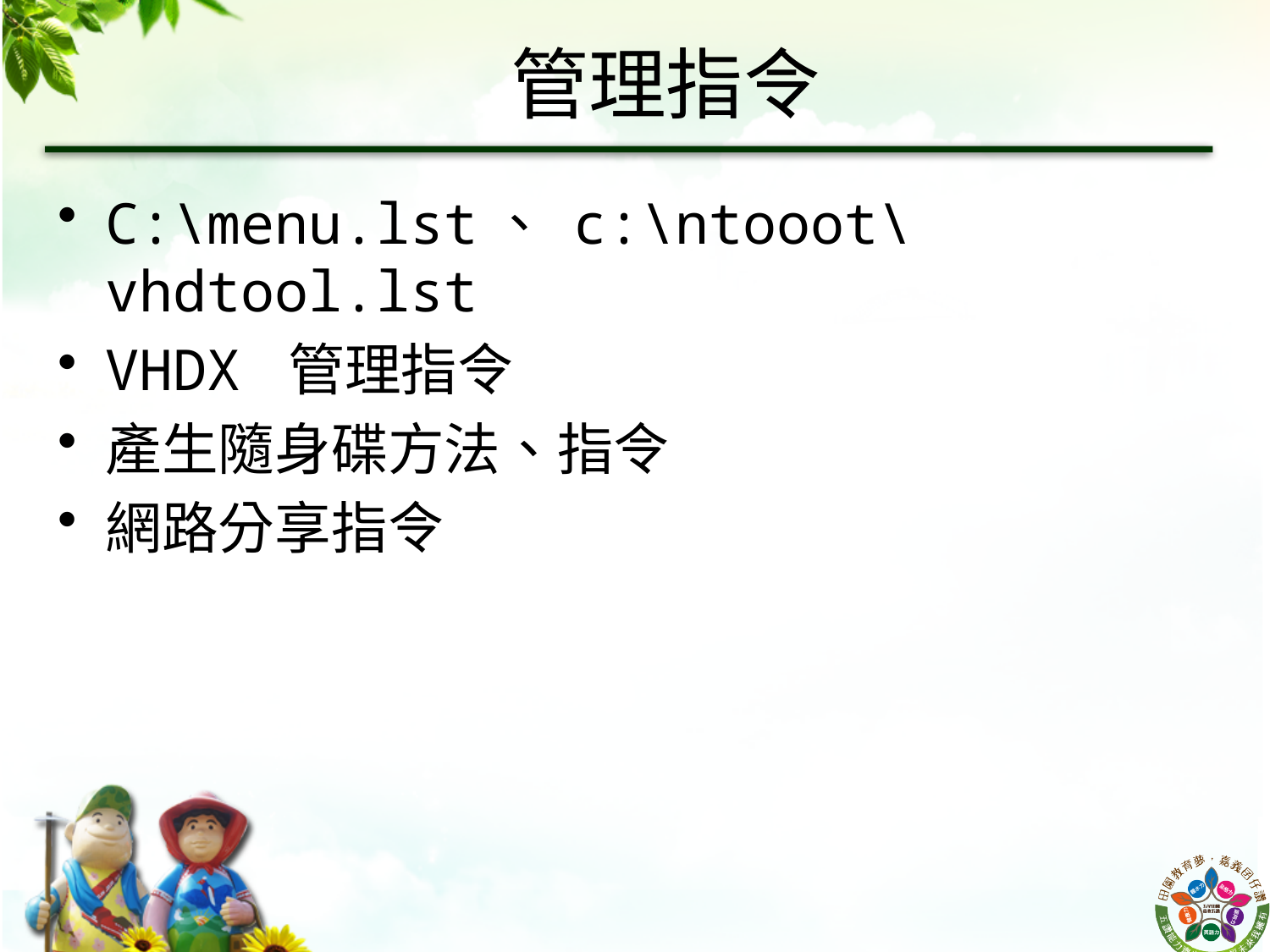

# 管理指令
C:\menu.lst、 c:\ntooot\vhdtool.lst
VHDX 管理指令
產生隨身碟方法、指令
網路分享指令